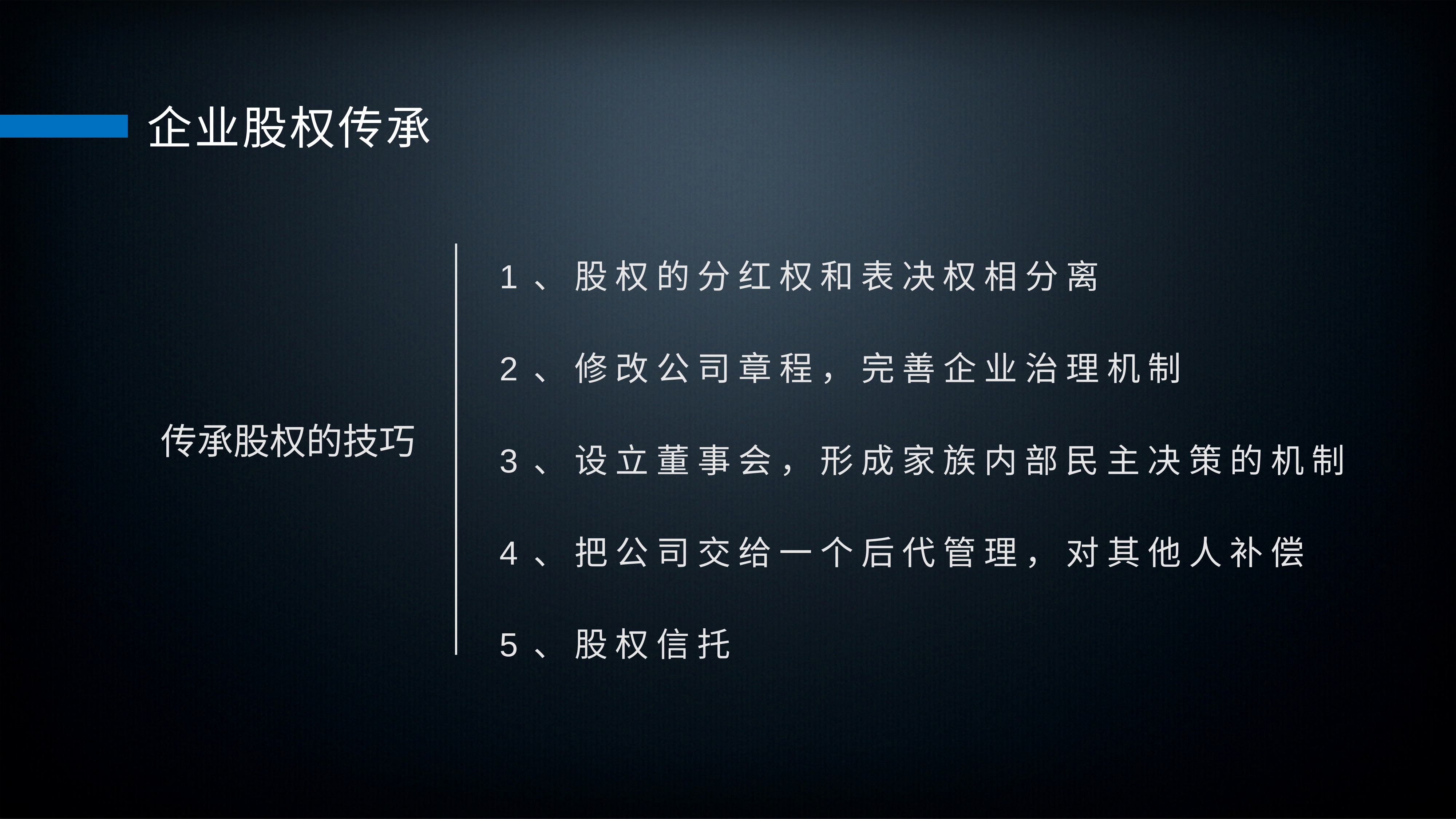

企业股权传承

1、股权的分红权和表决权相分离
2、修改公司章程，完善企业治理机制
3、设立董事会，形成家族内部民主决策的机制
4、把公司交给一个后代管理，对其他人补偿
5、股权信托
传承股权的技巧